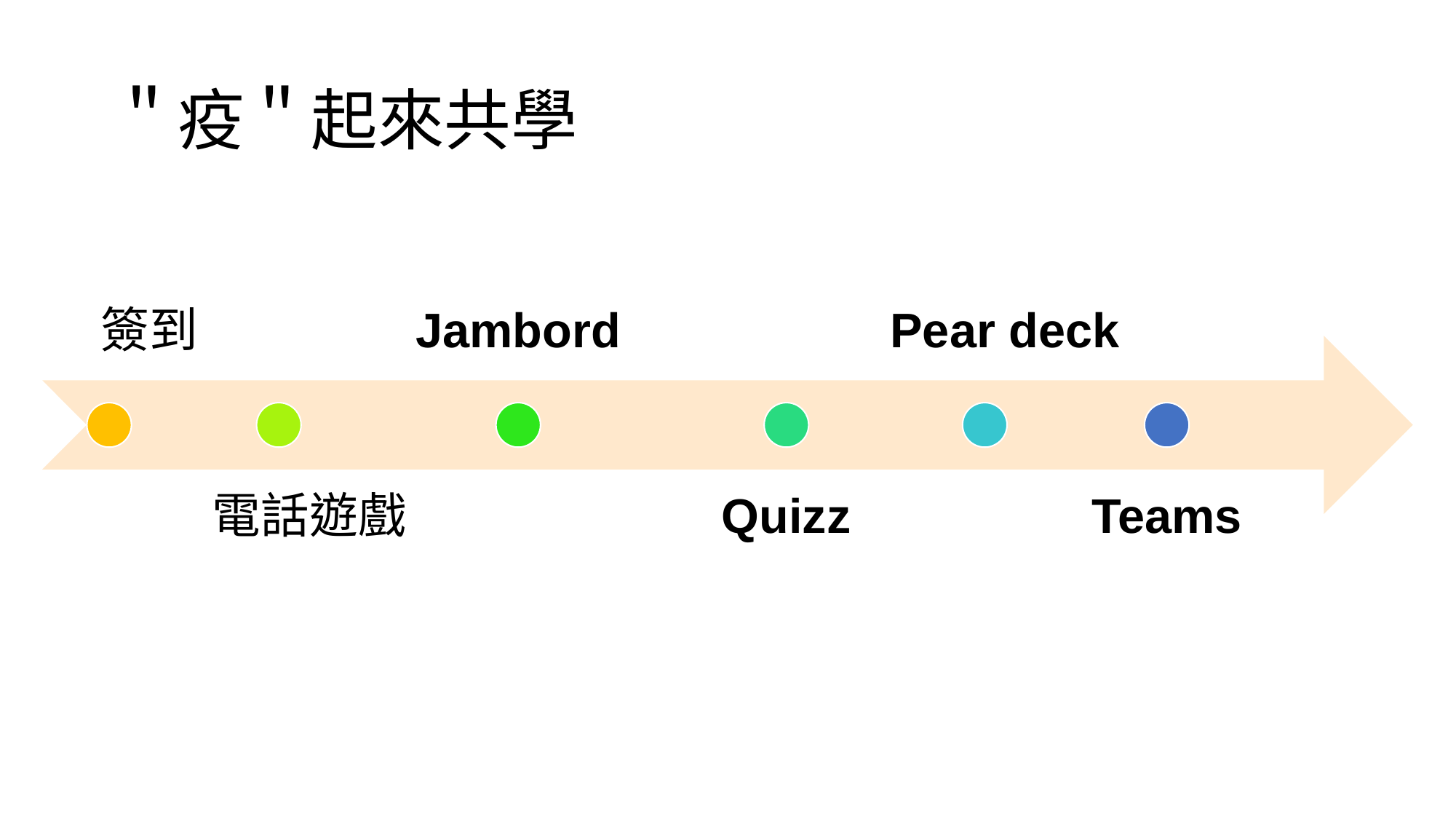

# ＂疫＂起來共學
Pear deck
簽到
Jambord

電話遊戲
Quizz
Teams